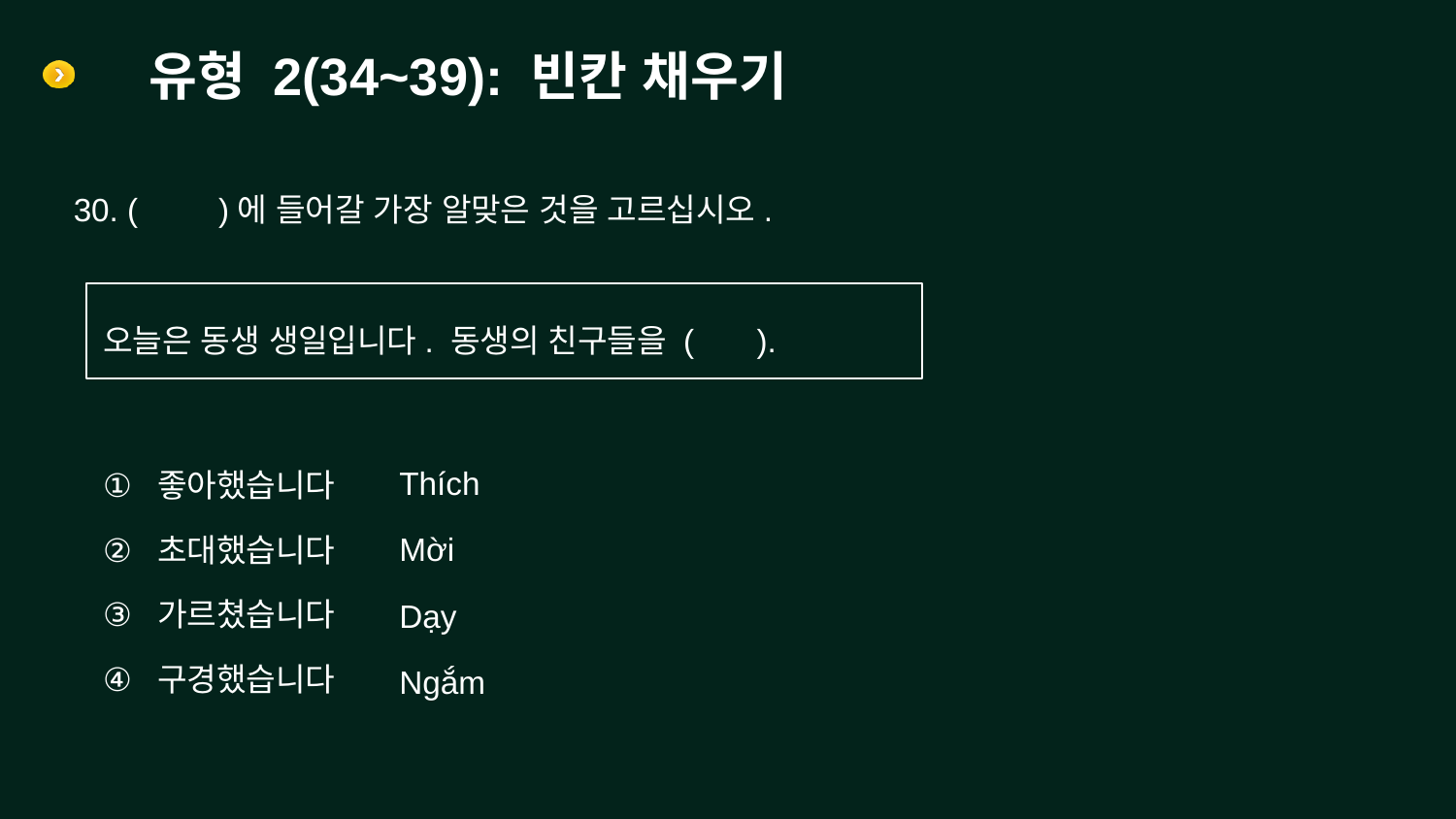

# 유형 2(34~39): 빈칸 채우기
30. (         )에 들어갈 가장 알맞은 것을 고르십시오.
오늘은 동생 생일입니다. 동생의 친구들을 (       ).
좋아했습니다
초대했습니다
가르쳤습니다
구경했습니다
Thích
Mời
Dạy
Ngắm